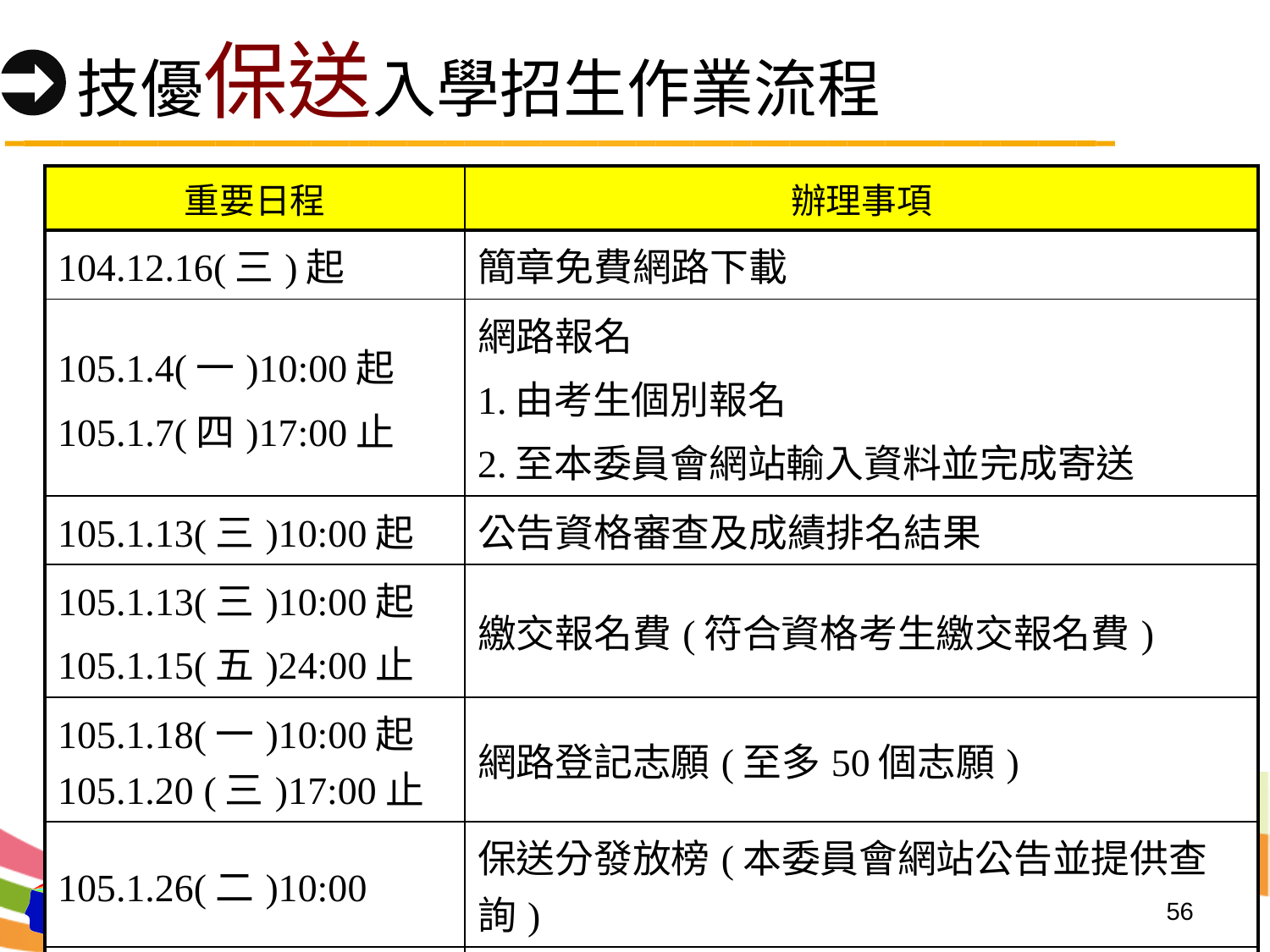

# 技優保送入學招生作業流程

| 重要日程 | 辦理事項 |
| --- | --- |
| 104.12.16(三)起 | 簡章免費網路下載 |
| 105.1.4(一)10:00起 105.1.7(四)17:00止 | 網路報名 1.由考生個別報名 2.至本委員會網站輸入資料並完成寄送 |
| 105.1.13(三)10:00起 | 公告資格審查及成績排名結果 |
| 105.1.13(三)10:00起 105.1.15(五)24:00止 | 繳交報名費(符合資格考生繳交報名費) |
| 105.1.18(一)10:00起105.1.20 (三)17:00止 | 網路登記志願(至多50個志願) |
| 105.1.26(二)10:00 | 保送分發放榜(本委員會網站公告並提供查詢) |
| 105.2.1(一)17:00前 | 報到或聲明放棄錄取截止 |
56